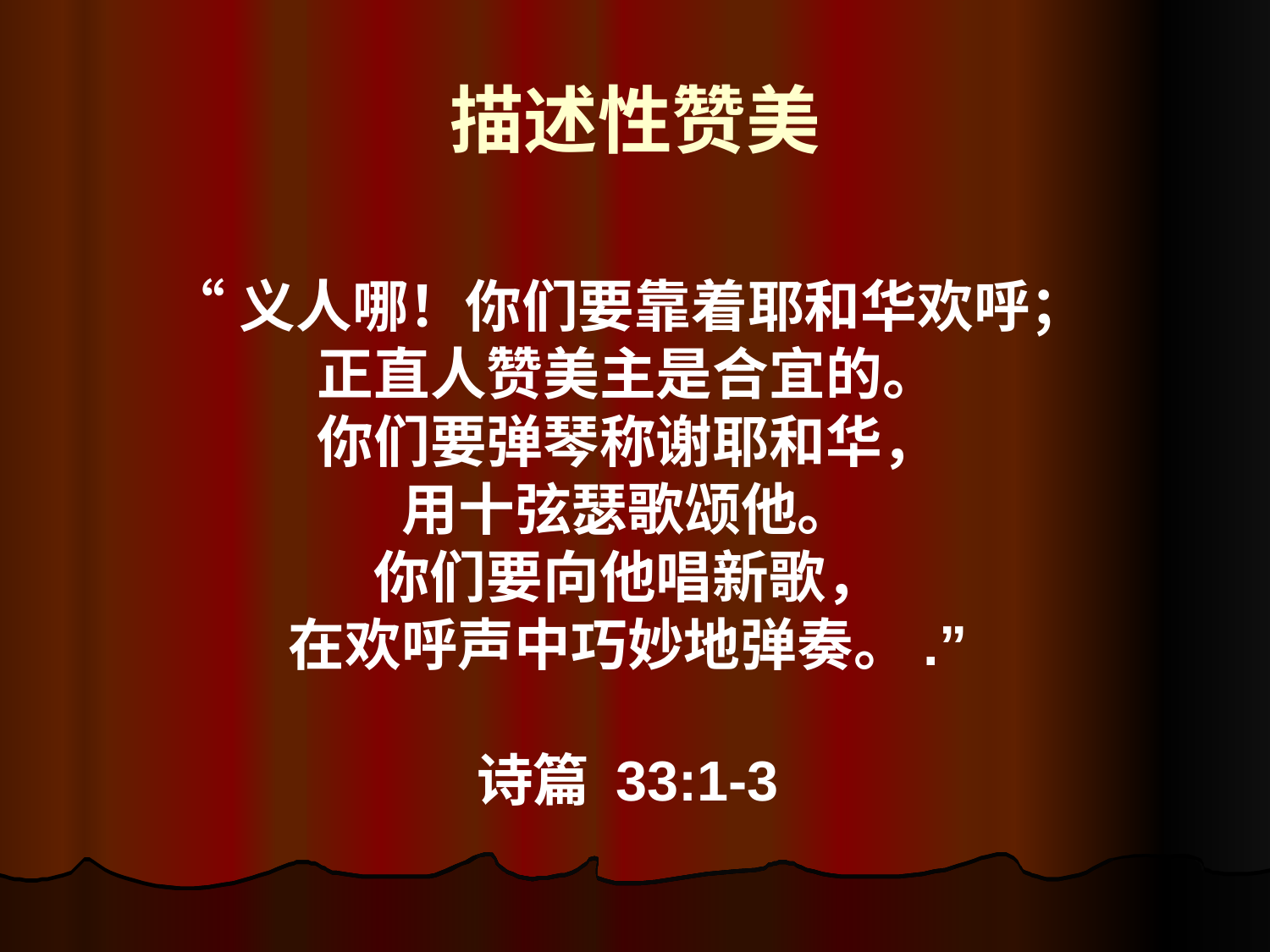

描述性赞美
“义人哪！你们要靠着耶和华欢呼；
正直人赞美主是合宜的。
你们要弹琴称谢耶和华，
用十弦瑟歌颂他。
你们要向他唱新歌，
在欢呼声中巧妙地弹奏。.”

诗篇 33:1-3